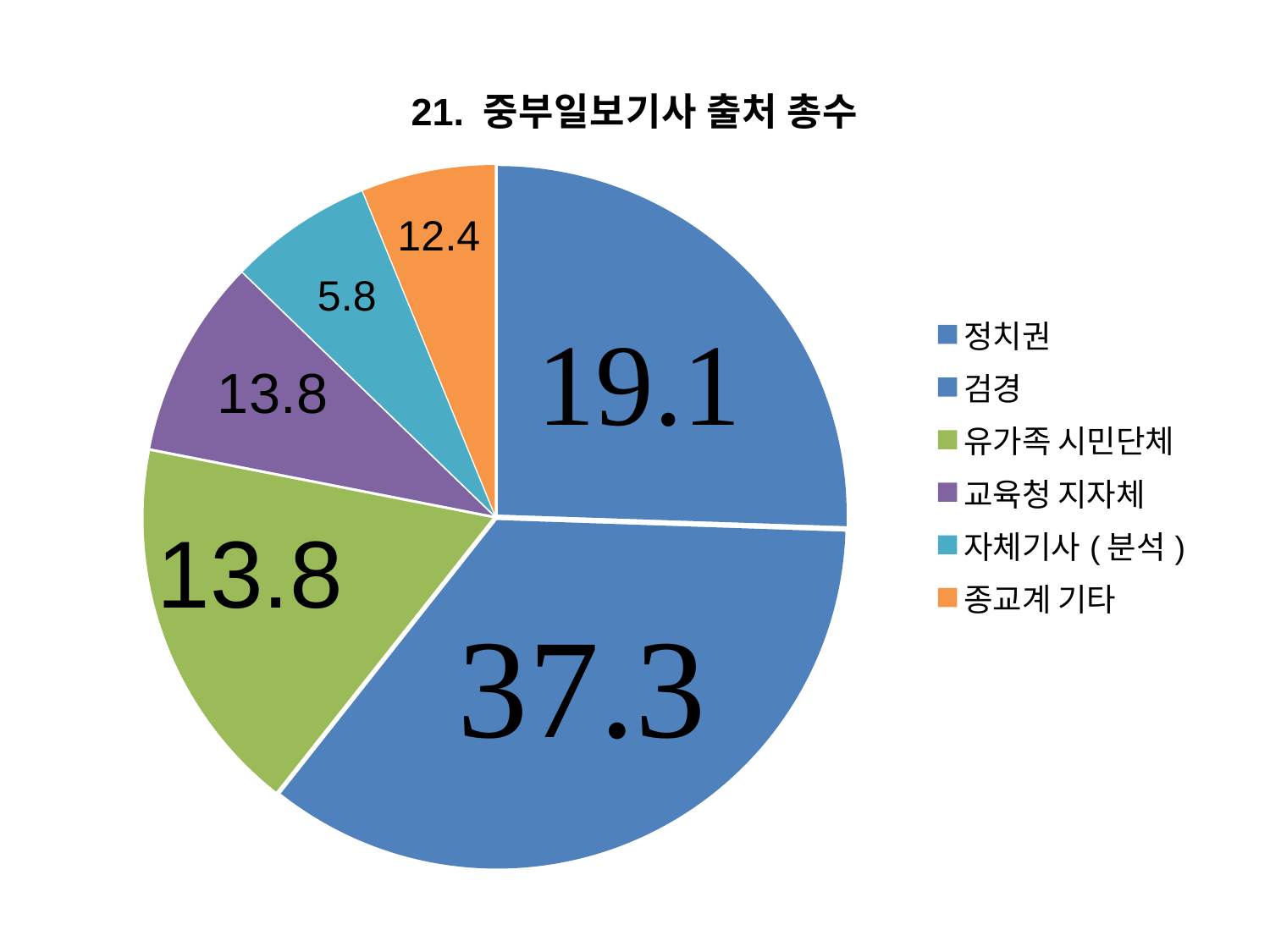

### Chart: 21. 중부일보기사 출처 총수

| Category | 경기일보기사 출처 총수 |
|---|---|
| 정치권  | 120.0 |
| 검경 | 165.0 |
| 유가족 시민단체 | 82.0 |
| 교육청 지자체 | 43.0 |
| 자체기사(분석) | 31.0 |
| 종교계 기타 | 29.0 |